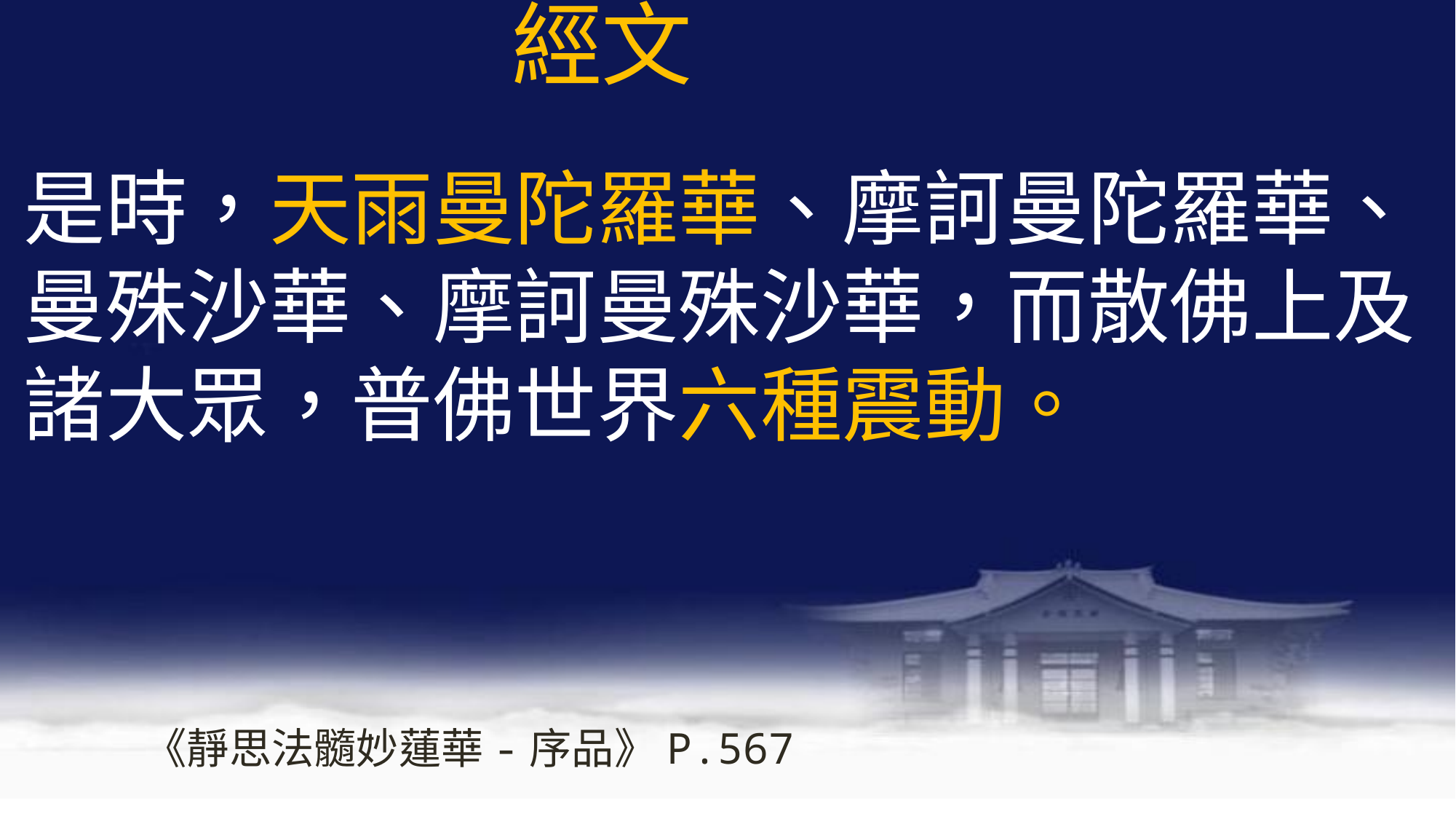

經文
# 是時，天雨曼陀羅華、摩訶曼陀羅華、曼殊沙華、摩訶曼殊沙華，而散佛上及諸大眾，普佛世界六種震動。
《靜思法髓妙蓮華-序品》P.567